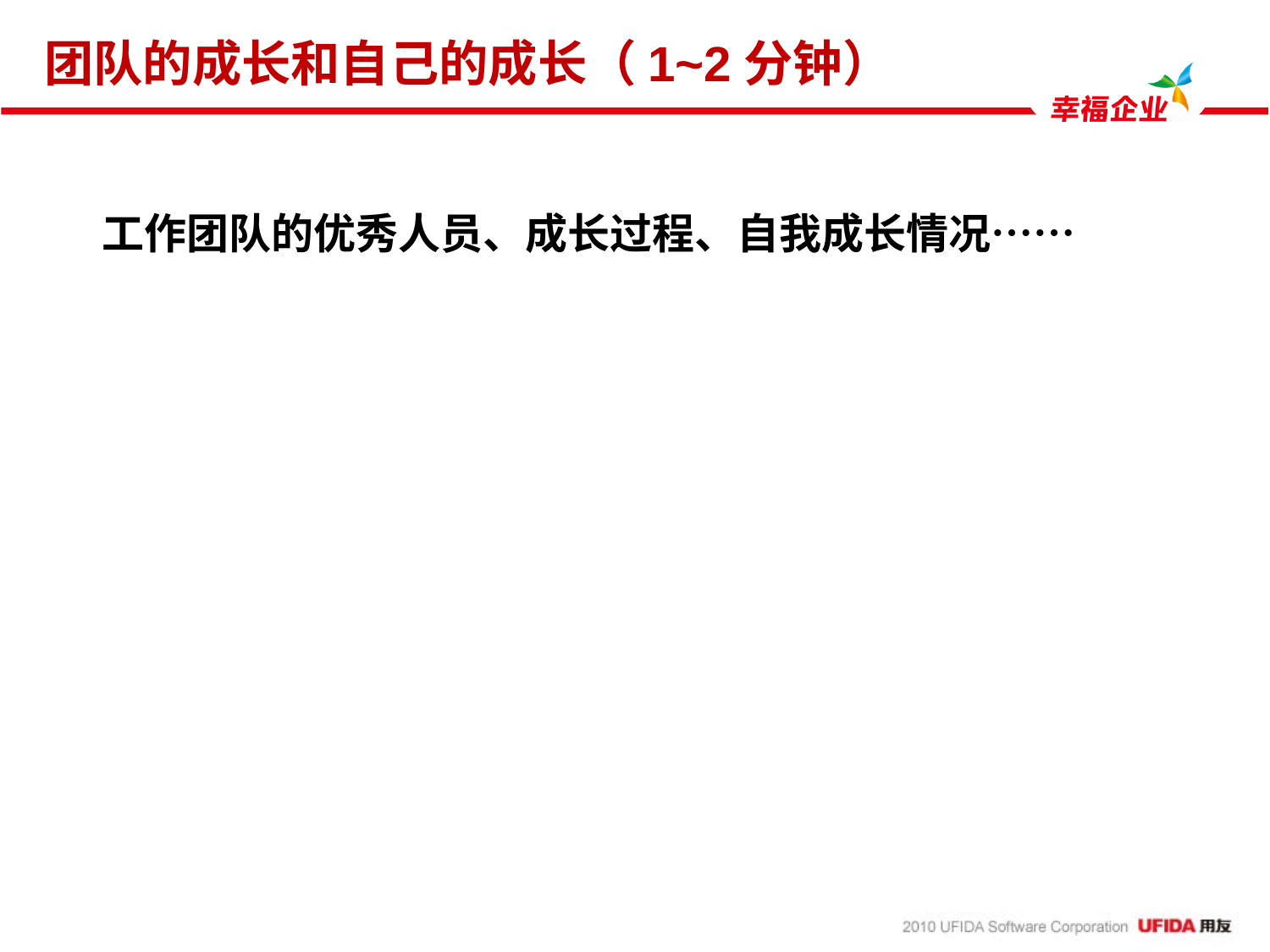

# 团队的成长和自己的成长（1~2分钟）
工作团队的优秀人员、成长过程、自我成长情况……